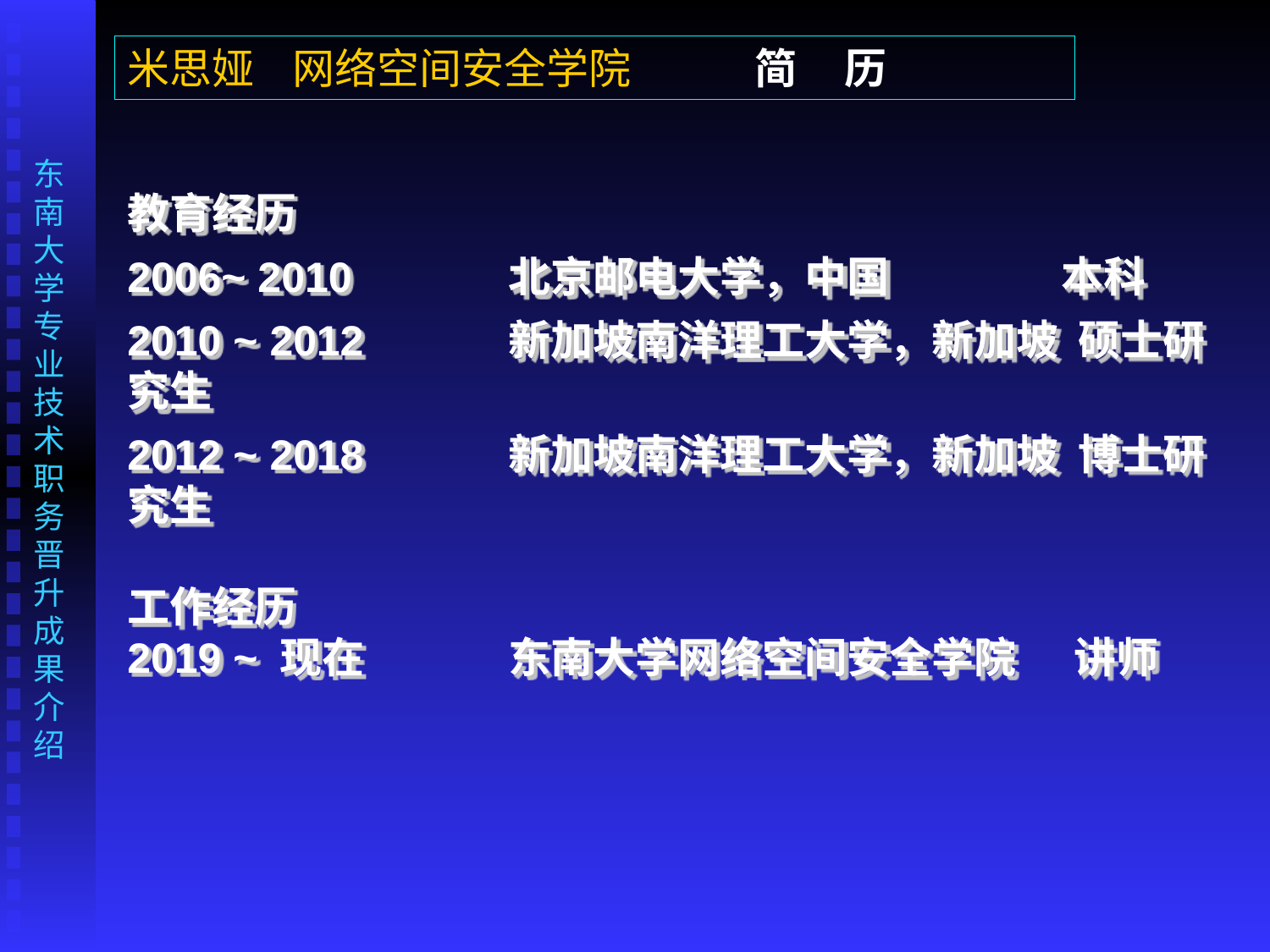

米思娅    网络空间安全学院             简     历
教育经历
2006~ 2010    　	北京邮电大学，中国                  本科
2010 ~ 2012    　	新加坡南洋理工大学，新加坡  硕士研究生
2012 ~ 2018    　	新加坡南洋理工大学，新加坡  博士研究生

工作经历
2019 ~ 现在    　	东南大学网络空间安全学院      讲师